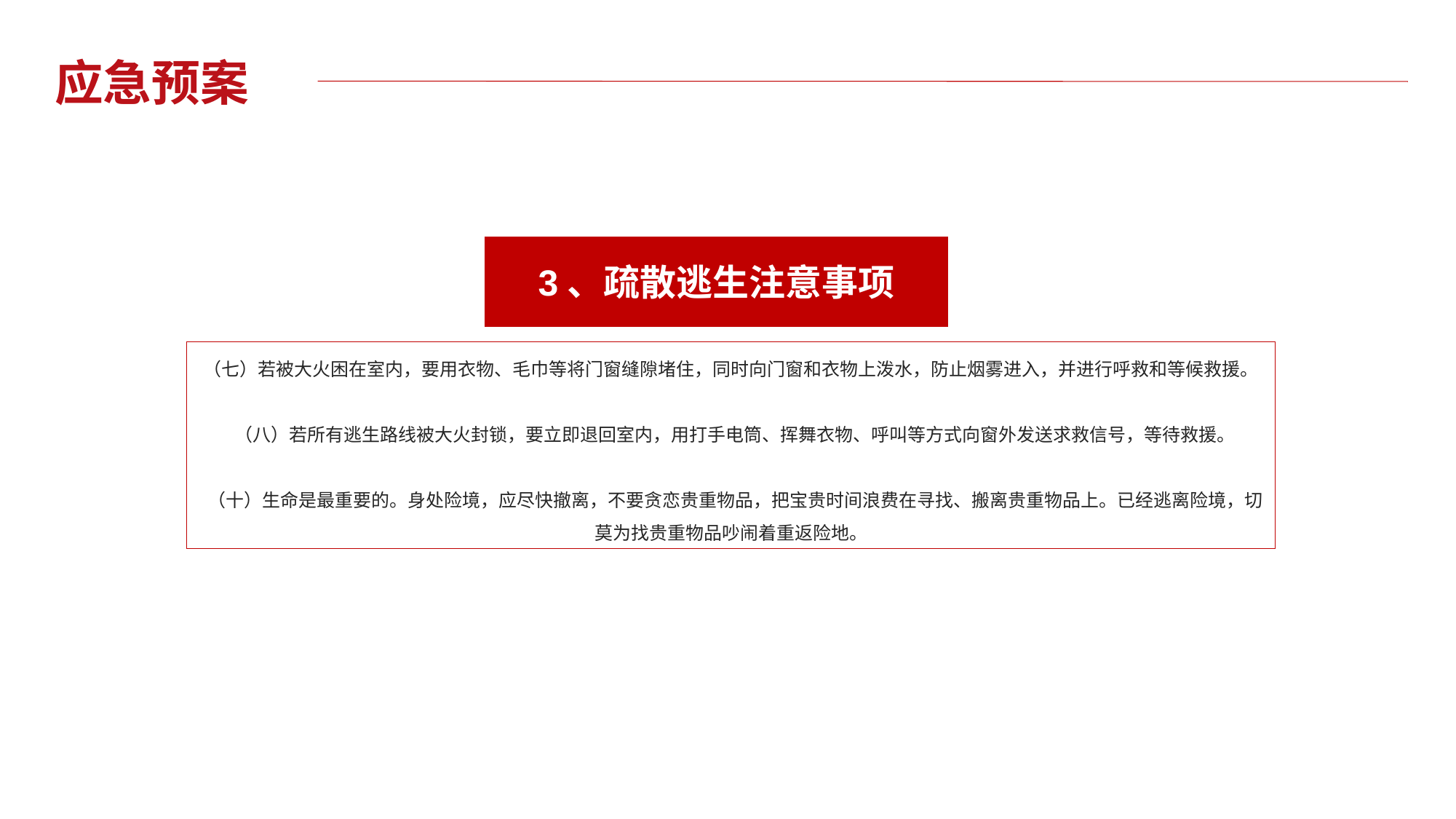

应急预案
3、疏散逃生注意事项
（七）若被大火困在室内，要用衣物、毛巾等将门窗缝隙堵住，同时向门窗和衣物上泼水，防止烟雾进入，并进行呼救和等候救援。

 （八）若所有逃生路线被大火封锁，要立即退回室内，用打手电筒、挥舞衣物、呼叫等方式向窗外发送求救信号，等待救援。

 （十）生命是最重要的。身处险境，应尽快撤离，不要贪恋贵重物品，把宝贵时间浪费在寻找、搬离贵重物品上。已经逃离险境，切莫为找贵重物品吵闹着重返险地。